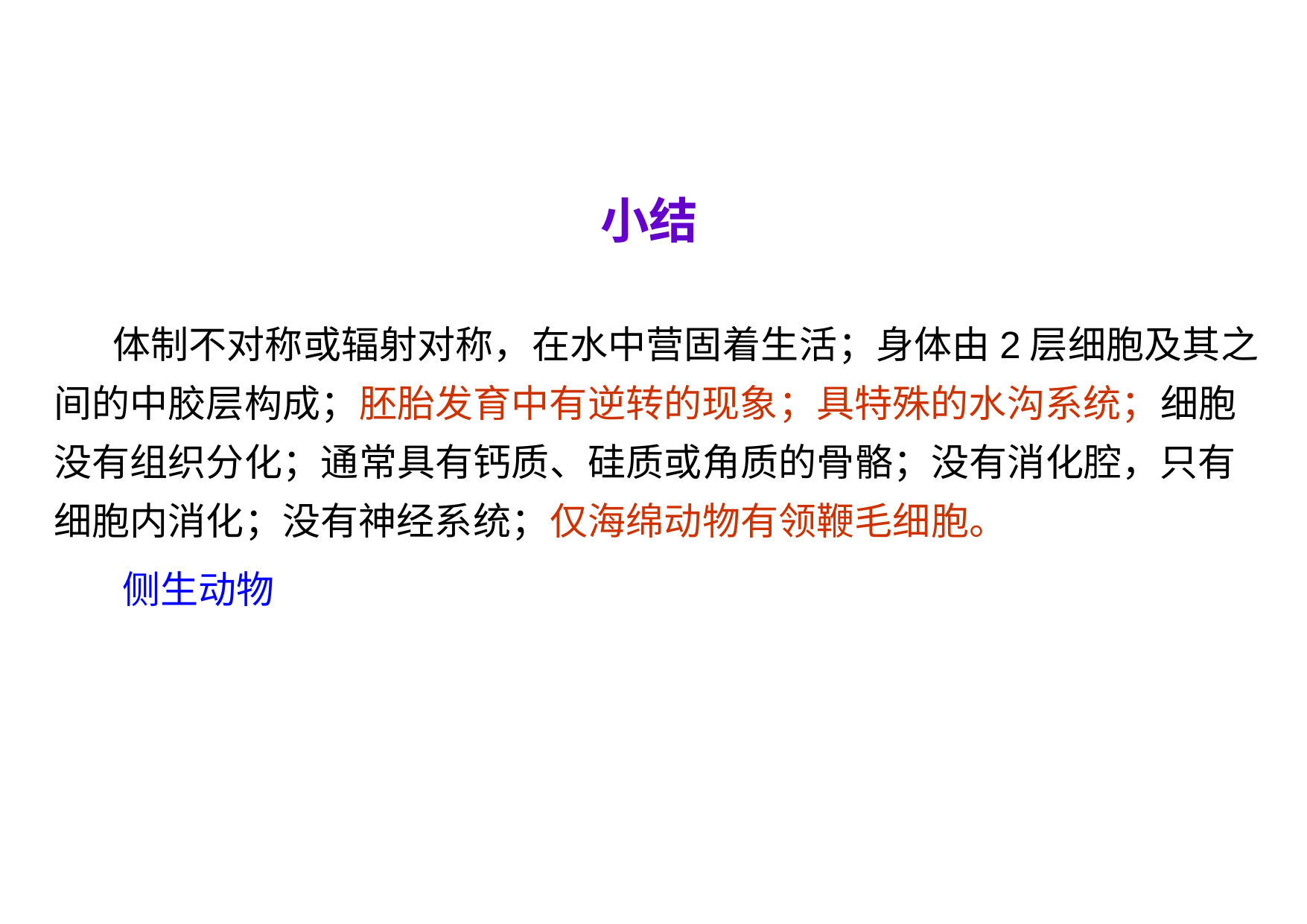

小结
	体制不对称或辐射对称，在水中营固着生活；身体由2层细胞及其之

间的中胶层构成；胚胎发育中有逆转的现象；具特殊的水沟系统；细胞

没有组织分化；通常具有钙质、硅质或角质的骨骼；没有消化腔，只有

细胞内消化；没有神经系统；仅海绵动物有领鞭毛细胞。
侧生动物